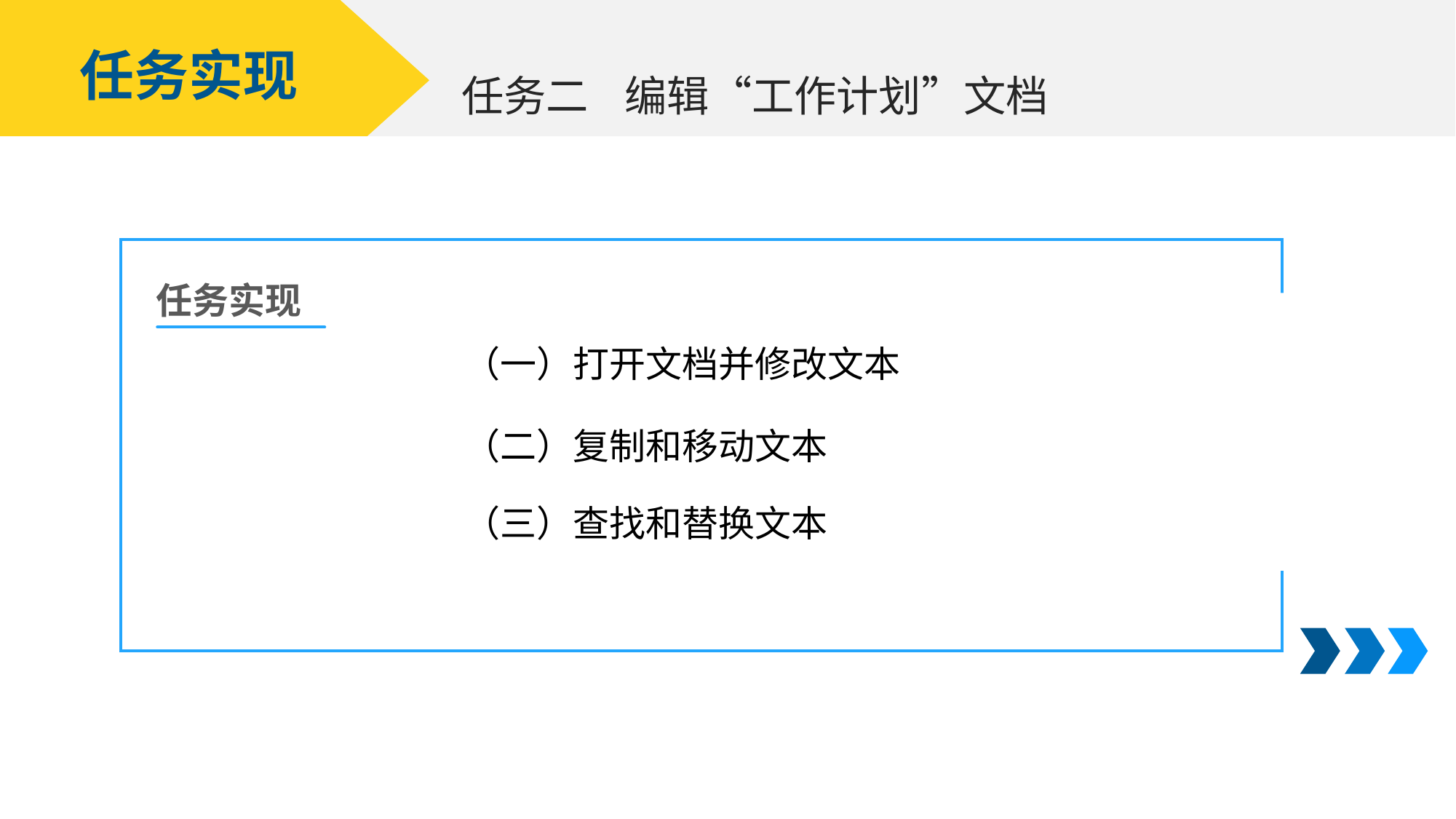

任务实现
编辑“工作计划”文档
任务二

任务实现

（一）打开文档并修改文本
（二）复制和移动文本
（三）查找和替换文本